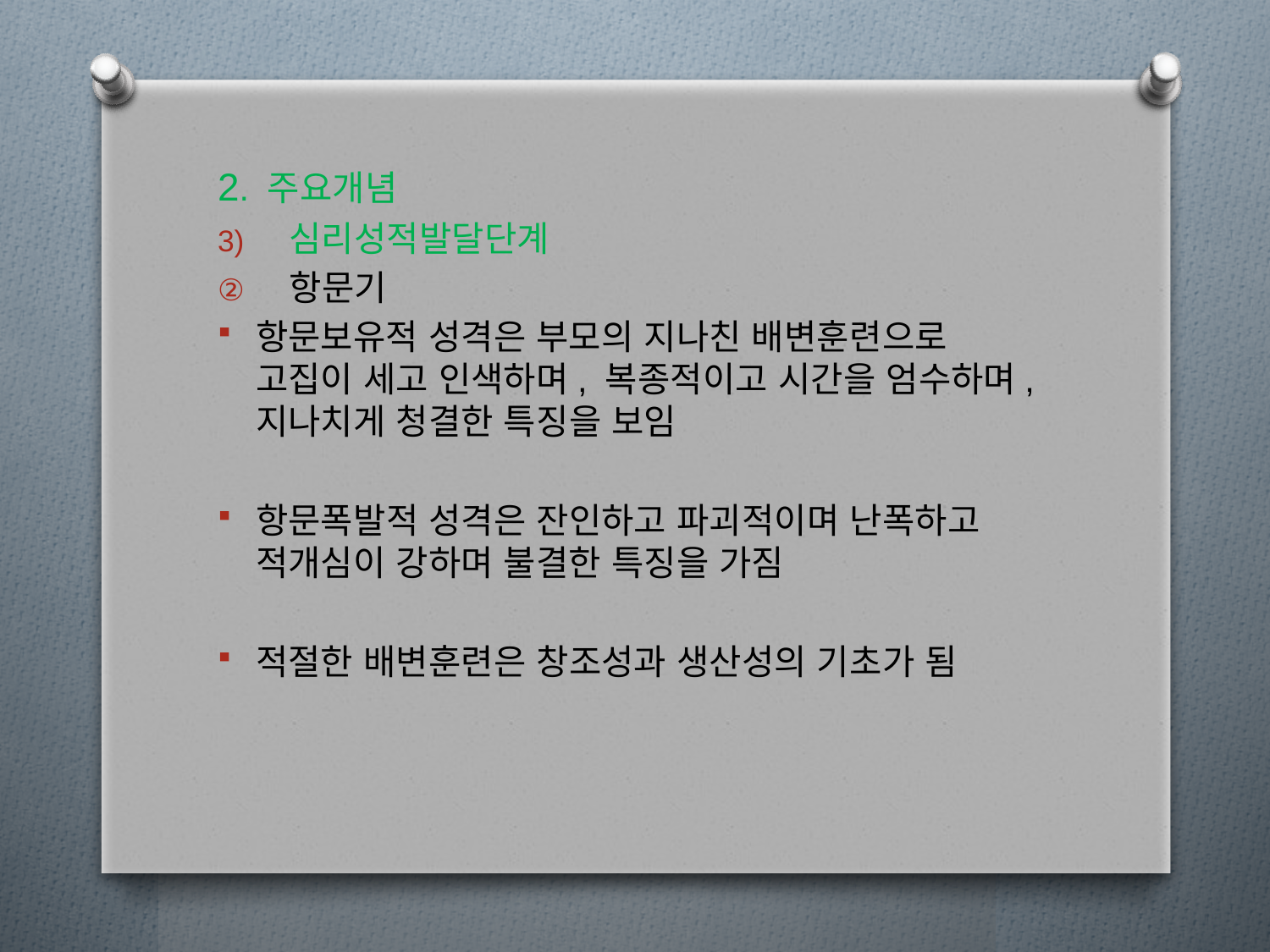

2. 주요개념
심리성적발달단계
항문기
항문보유적 성격은 부모의 지나친 배변훈련으로 고집이 세고 인색하며, 복종적이고 시간을 엄수하며, 지나치게 청결한 특징을 보임

항문폭발적 성격은 잔인하고 파괴적이며 난폭하고 적개심이 강하며 불결한 특징을 가짐

적절한 배변훈련은 창조성과 생산성의 기초가 됨